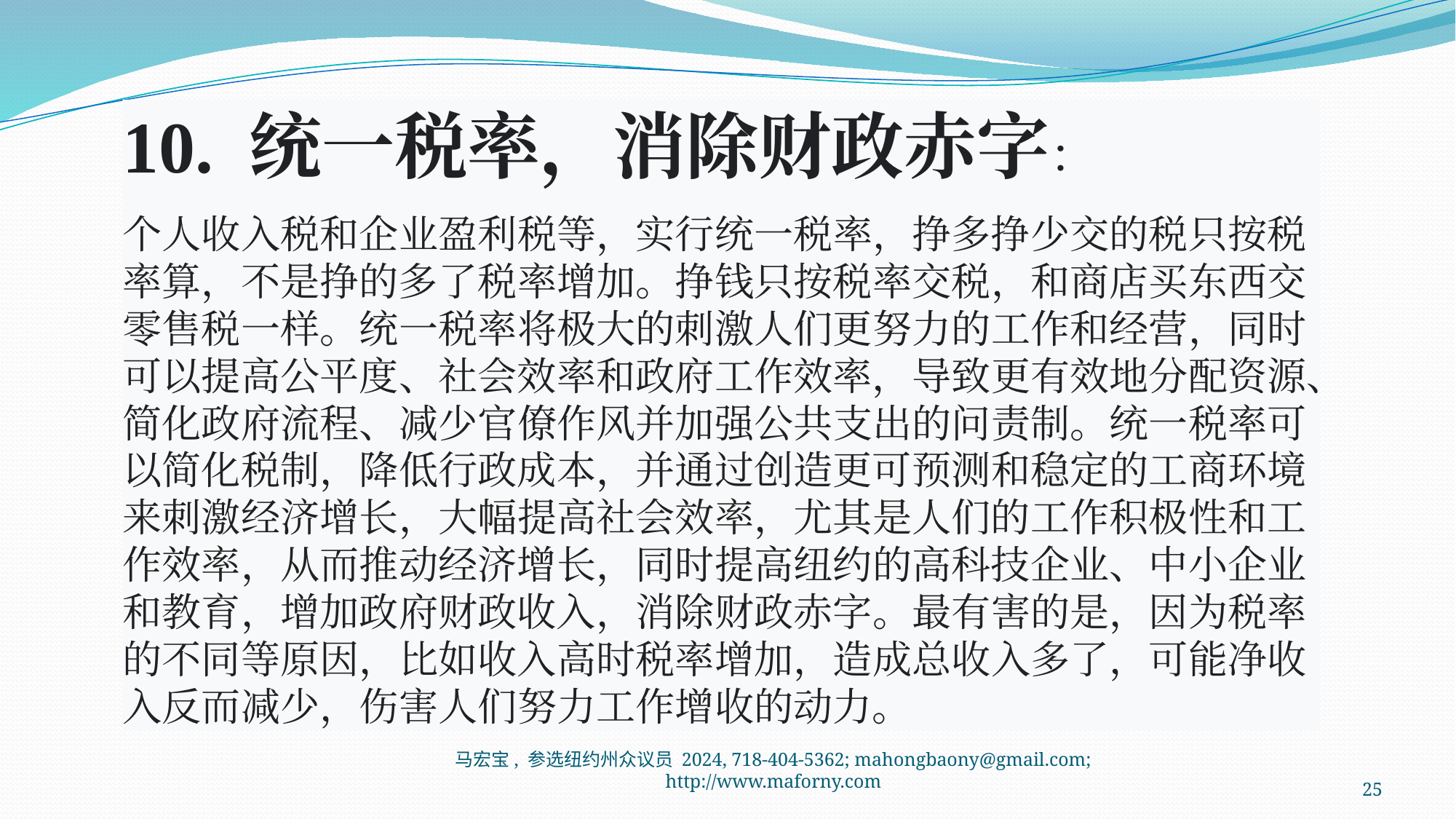

10. 统一税率，消除财政赤字：

个人收入税和企业盈利税等，实行统一税率，挣多挣少交的税只按税率算，不是挣的多了税率增加。挣钱只按税率交税，和商店买东西交零售税一样。统一税率将极大的刺激人们更努力的工作和经营，同时可以提高公平度、社会效率和政府工作效率，导致更有效地分配资源、简化政府流程、减少官僚作风并加强公共支出的问责制。统一税率可以简化税制，降低行政成本，并通过创造更可预测和稳定的工商环境来刺激经济增长，大幅提高社会效率，尤其是人们的工作积极性和工作效率，从而推动经济增长，同时提高纽约的高科技企业、中小企业和教育，增加政府财政收入，消除财政赤字。最有害的是，因为税率的不同等原因，比如收入高时税率增加，造成总收入多了，可能净收入反而减少，伤害人们努力工作增收的动力。
马宏宝, 参选纽约州众议员 2024, 718-404-5362; mahongbaony@gmail.com; http://www.maforny.com
25